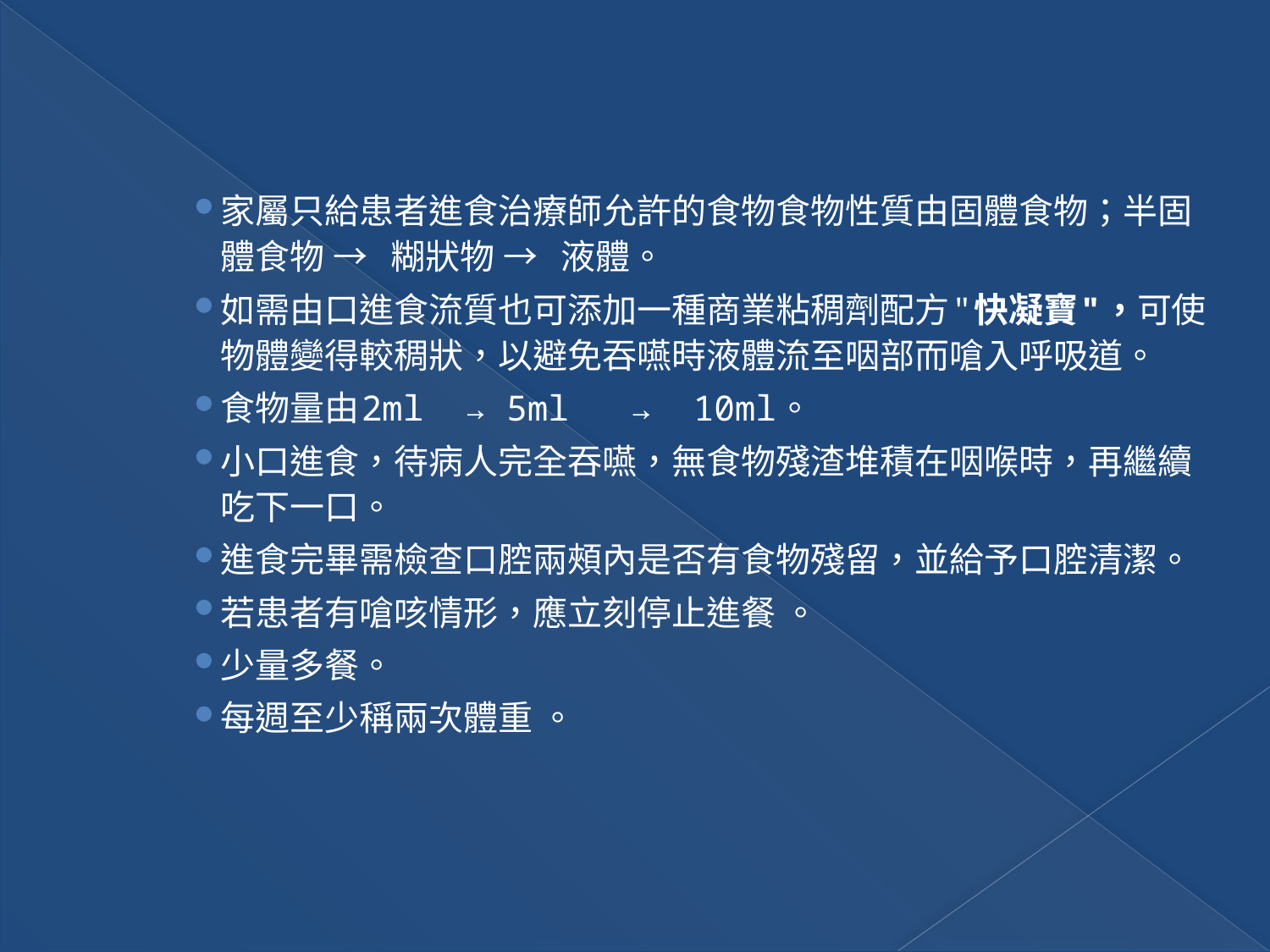

家屬只給患者進食治療師允許的食物食物性質由固體食物；半固體食物 →   糊狀物 →   液體。
如需由口進食流質也可添加一種商業粘稠劑配方"快凝寶"，可使物體變得較稠狀，以避免吞嚥時液體流至咽部而嗆入呼吸道。
食物量由2ml  → 5ml   →  10ml。
小口進食，待病人完全吞嚥，無食物殘渣堆積在咽喉時，再繼續吃下一口。
進食完畢需檢查口腔兩頰內是否有食物殘留，並給予口腔清潔。
若患者有嗆咳情形，應立刻停止進餐 。
少量多餐。
每週至少稱兩次體重 。